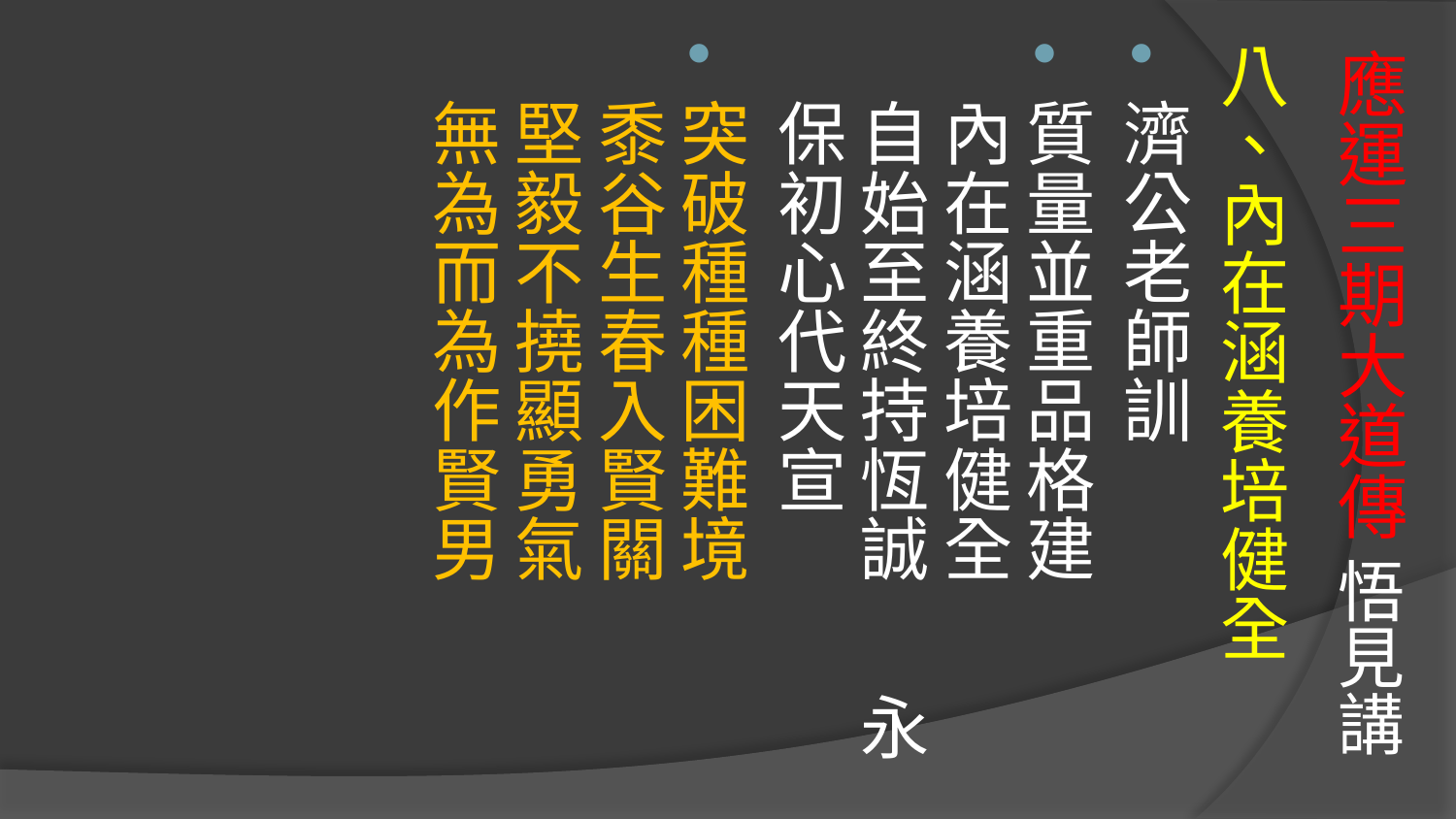

# 應運三期大道傳 悟見講
八、內在涵養培健全
濟公老師訓
質量並重品格建           內在涵養培健全
自始至終持恆誠       永保初心代天宣
突破種種困難境         黍谷生春入賢關
堅毅不撓顯勇氣         無為而為作賢男